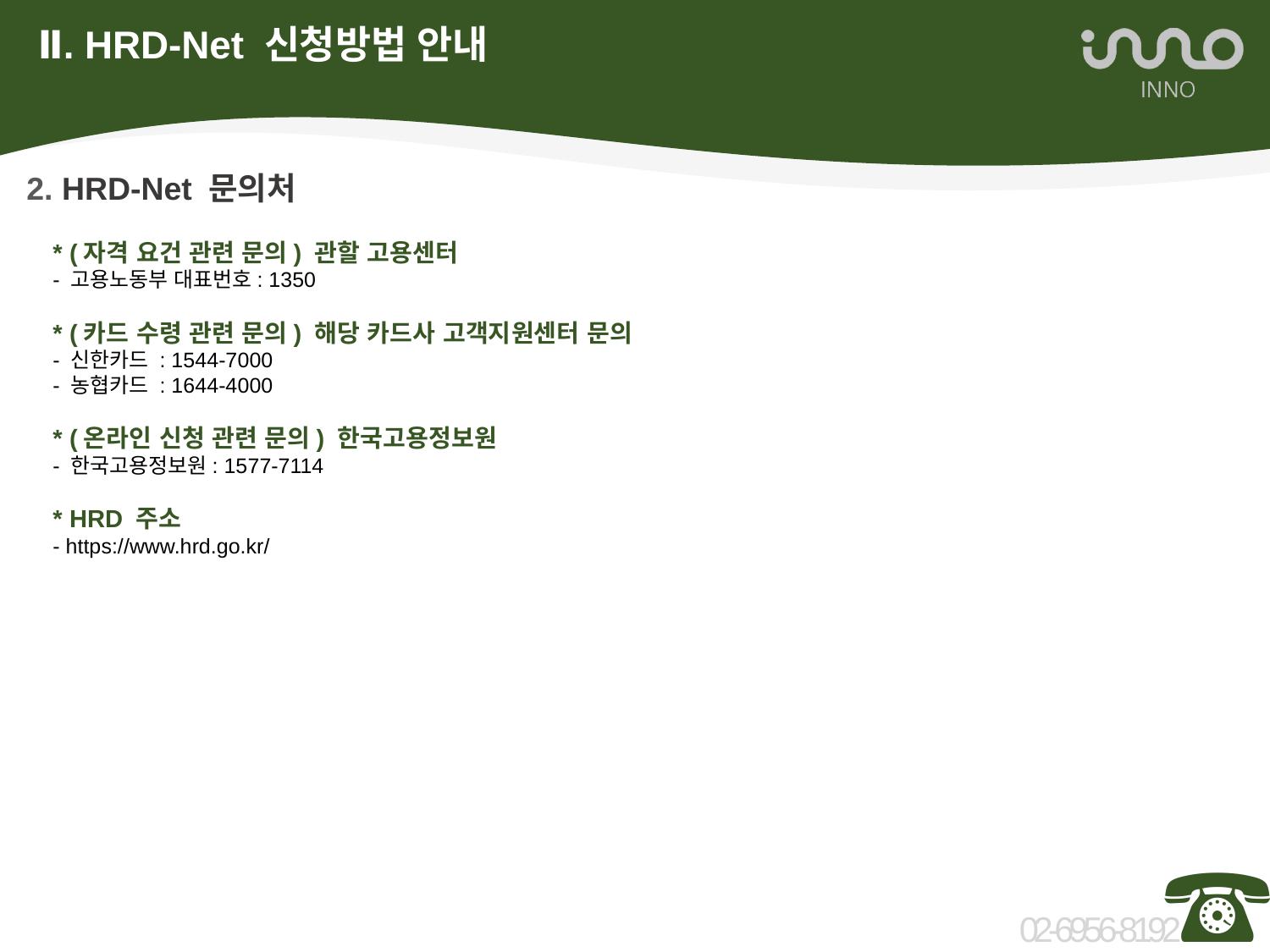

Ⅱ. HRD-Net 신청방법 안내
2. HRD-Net 문의처
* (자격 요건 관련 문의) 관할 고용센터
- 고용노동부 대표번호: 1350

* (카드 수령 관련 문의) 해당 카드사 고객지원센터 문의
- 신한카드 : 1544-7000
- 농협카드 : 1644-4000

* (온라인 신청 관련 문의) 한국고용정보원
- 한국고용정보원: 1577-7114

* HRD 주소
- https://www.hrd.go.kr/